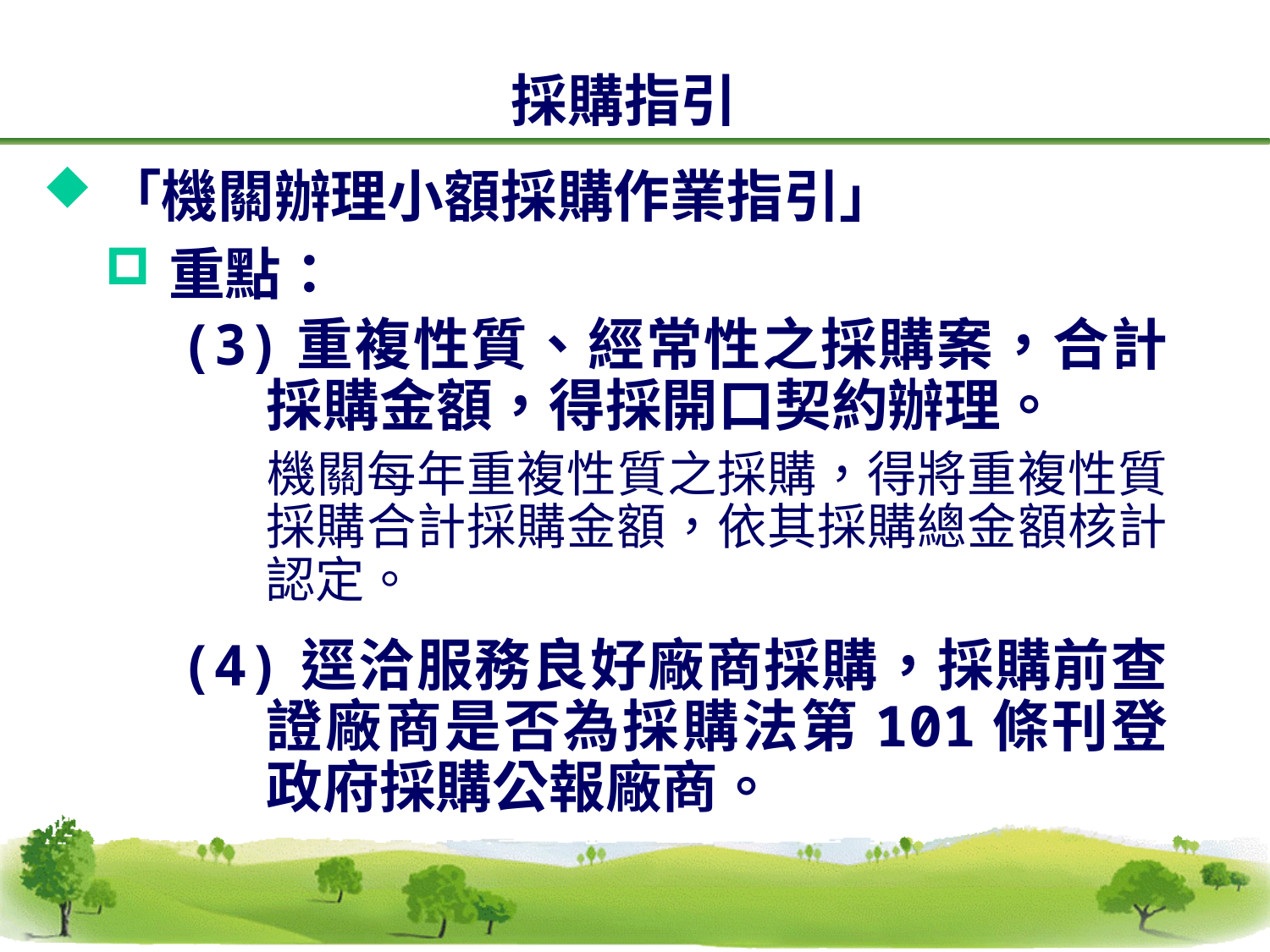

採購指引
「機關辦理小額採購作業指引」
重點：
(3)重複性質、經常性之採購案，合計採購金額，得採開口契約辦理。
機關每年重複性質之採購，得將重複性質採購合計採購金額，依其採購總金額核計認定。
(4) 逕洽服務良好廠商採購，採購前查證廠商是否為採購法第101條刊登政府採購公報廠商。